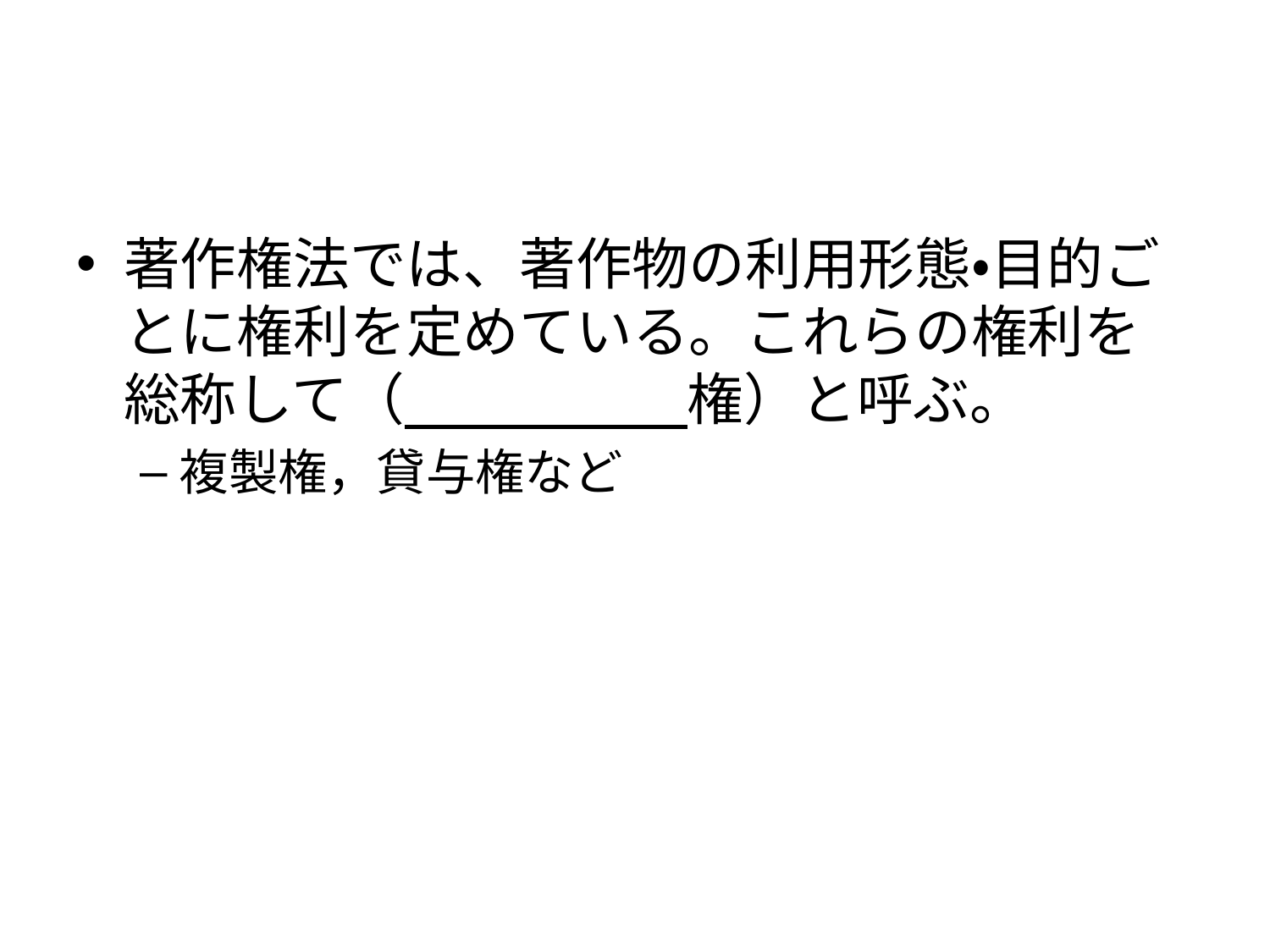

#
著作権法では、著作物の利用形態・目的ごとに権利を定めている。これらの権利を総称して（　　　　　権）と呼ぶ。
複製権，貸与権など